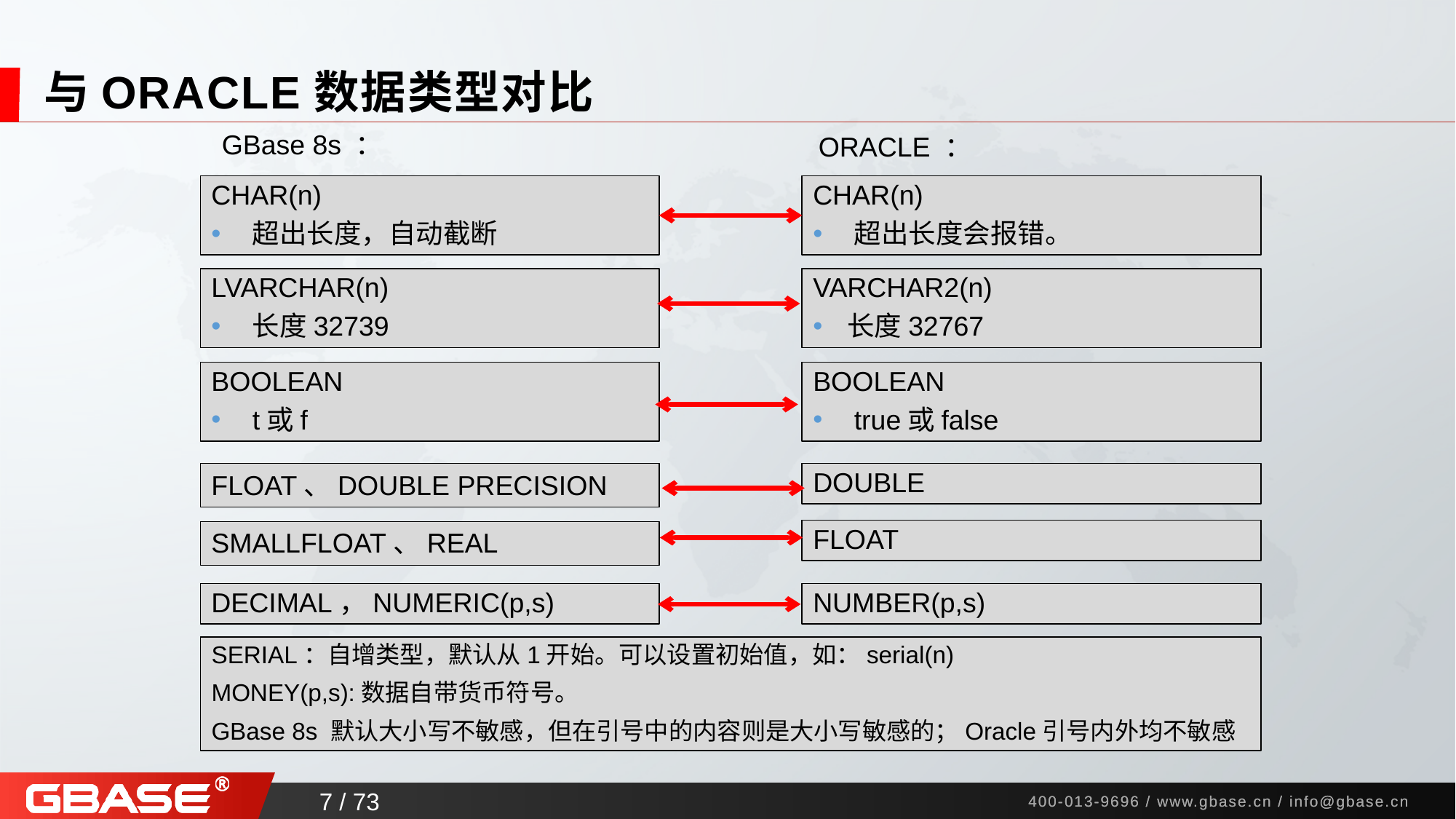

# 与ORACLE数据类型对比
GBase 8s ：
ORACLE ：
CHAR(n)
超出长度，自动截断
CHAR(n)
超出长度会报错。
LVARCHAR(n)
长度32739
VARCHAR2(n)
长度32767
BOOLEAN
t或f
BOOLEAN
true或false
FLOAT、DOUBLE PRECISION
DOUBLE
FLOAT
SMALLFLOAT、REAL
DECIMAL，NUMERIC(p,s)
NUMBER(p,s)
SERIAL：自增类型，默认从1开始。可以设置初始值，如：serial(n)
MONEY(p,s):数据自带货币符号。
GBase 8s 默认大小写不敏感，但在引号中的内容则是大小写敏感的；Oracle引号内外均不敏感